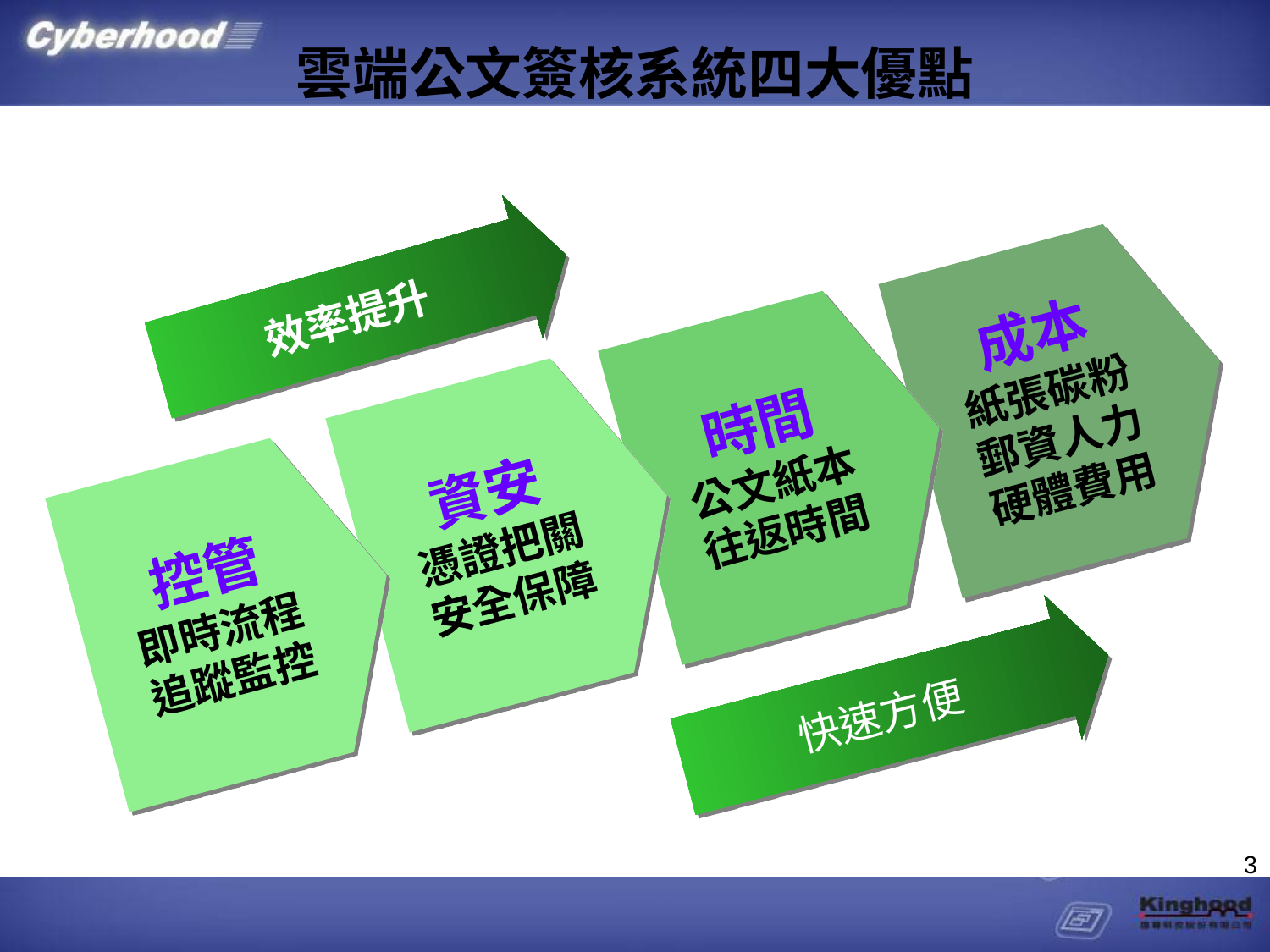

雲端公文簽核系統四大優點
成本
紙張碳粉
郵資人力
硬體費用
時間
公文紙本
往返時間
資安
憑證把關
安全保障
控管
即時流程
追蹤監控
效率提升
快速方便
3